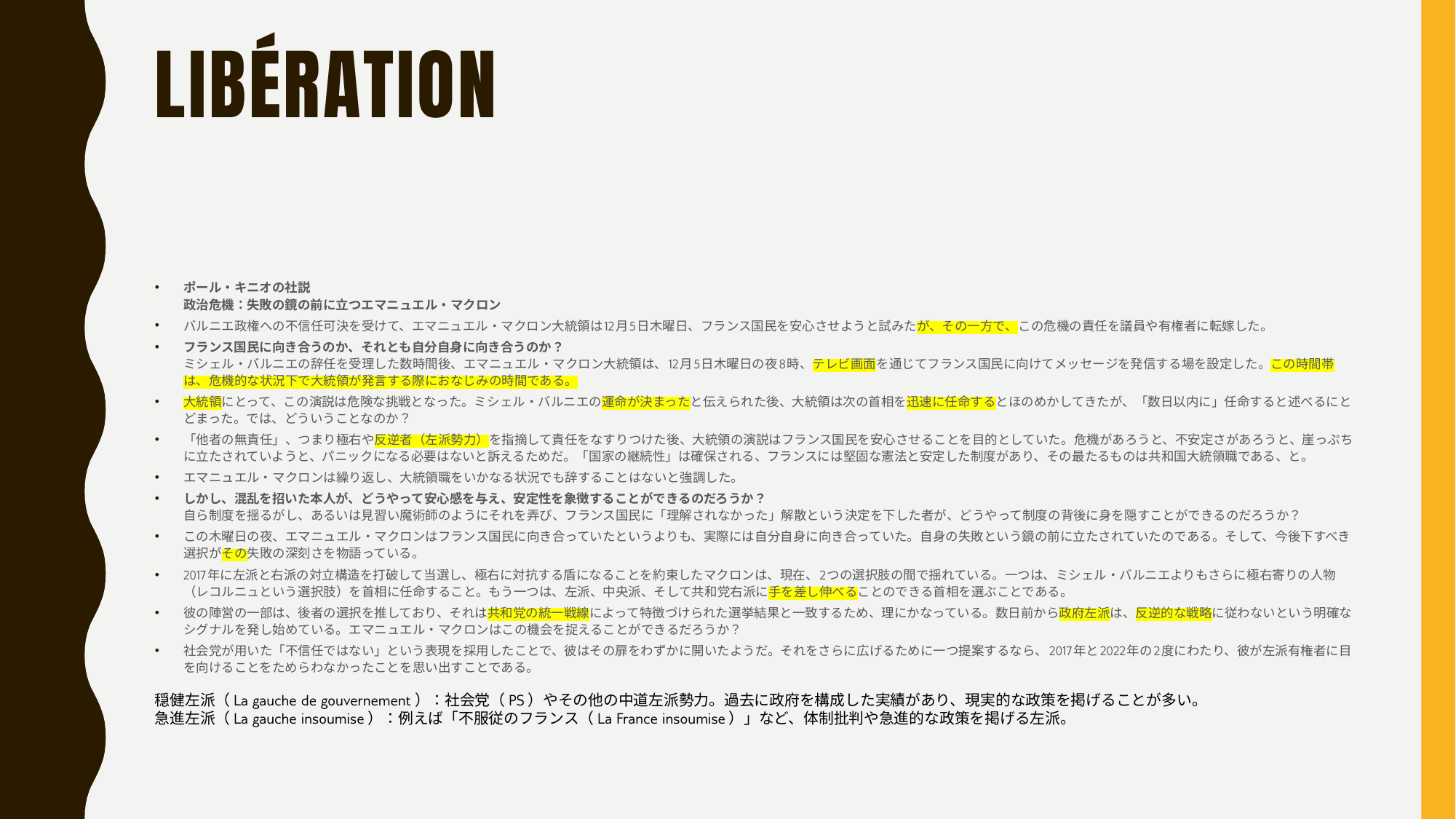

# Libération
ポール・キニオの社説
政治危機：失敗の鏡の前に立つエマニュエル・マクロン
バルニエ政権への不信任可決を受けて、エマニュエル・マクロン大統領は12月5日木曜日、フランス国民を安心させようと試みたが、その一方で、この危機の責任を議員や有権者に転嫁した。
フランス国民に向き合うのか、それとも自分自身に向き合うのか？
ミシェル・バルニエの辞任を受理した数時間後、エマニュエル・マクロン大統領は、12月5日木曜日の夜8時、テレビ画面を通じてフランス国民に向けてメッセージを発信する場を設定した。この時間帯は、危機的な状況下で大統領が発言する際におなじみの時間である。
大統領にとって、この演説は危険な挑戦となった。ミシェル・バルニエの運命が決まったと伝えられた後、大統領は次の首相を迅速に任命するとほのめかしてきたが、「数日以内に」任命すると述べるにとどまった。では、どういうことなのか？
「他者の無責任」、つまり極右や反逆者（左派勢力）を指摘して責任をなすりつけた後、大統領の演説はフランス国民を安心させることを目的としていた。危機があろうと、不安定さがあろうと、崖っぷちに立たされていようと、パニックになる必要はないと訴えるためだ。「国家の継続性」は確保される、フランスには堅固な憲法と安定した制度があり、その最たるものは共和国大統領職である、と。
エマニュエル・マクロンは繰り返し、大統領職をいかなる状況でも辞することはないと強調した。
しかし、混乱を招いた本人が、どうやって安心感を与え、安定性を象徴することができるのだろうか？
自ら制度を揺るがし、あるいは見習い魔術師のようにそれを弄び、フランス国民に「理解されなかった」解散という決定を下した者が、どうやって制度の背後に身を隠すことができるのだろうか？
この木曜日の夜、エマニュエル・マクロンはフランス国民に向き合っていたというよりも、実際には自分自身に向き合っていた。自身の失敗という鏡の前に立たされていたのである。そして、今後下すべき選択がその失敗の深刻さを物語っている。
2017年に左派と右派の対立構造を打破して当選し、極右に対抗する盾になることを約束したマクロンは、現在、2つの選択肢の間で揺れている。一つは、ミシェル・バルニエよりもさらに極右寄りの人物（レコルニュという選択肢）を首相に任命すること。もう一つは、左派、中央派、そして共和党右派に手を差し伸べることのできる首相を選ぶことである。
彼の陣営の一部は、後者の選択を推しており、それは共和党の統一戦線によって特徴づけられた選挙結果と一致するため、理にかなっている。数日前から政府左派は、反逆的な戦略に従わないという明確なシグナルを発し始めている。エマニュエル・マクロンはこの機会を捉えることができるだろうか？
社会党が用いた「不信任ではない」という表現を採用したことで、彼はその扉をわずかに開いたようだ。それをさらに広げるために一つ提案するなら、2017年と2022年の2度にわたり、彼が左派有権者に目を向けることをためらわなかったことを思い出すことである。

穏健左派（La gauche de gouvernement）：社会党（PS）やその他の中道左派勢力。過去に政府を構成した実績があり、現実的な政策を掲げることが多い。
急進左派（La gauche insoumise）：例えば「不服従のフランス（La France insoumise）」など、体制批判や急進的な政策を掲げる左派。